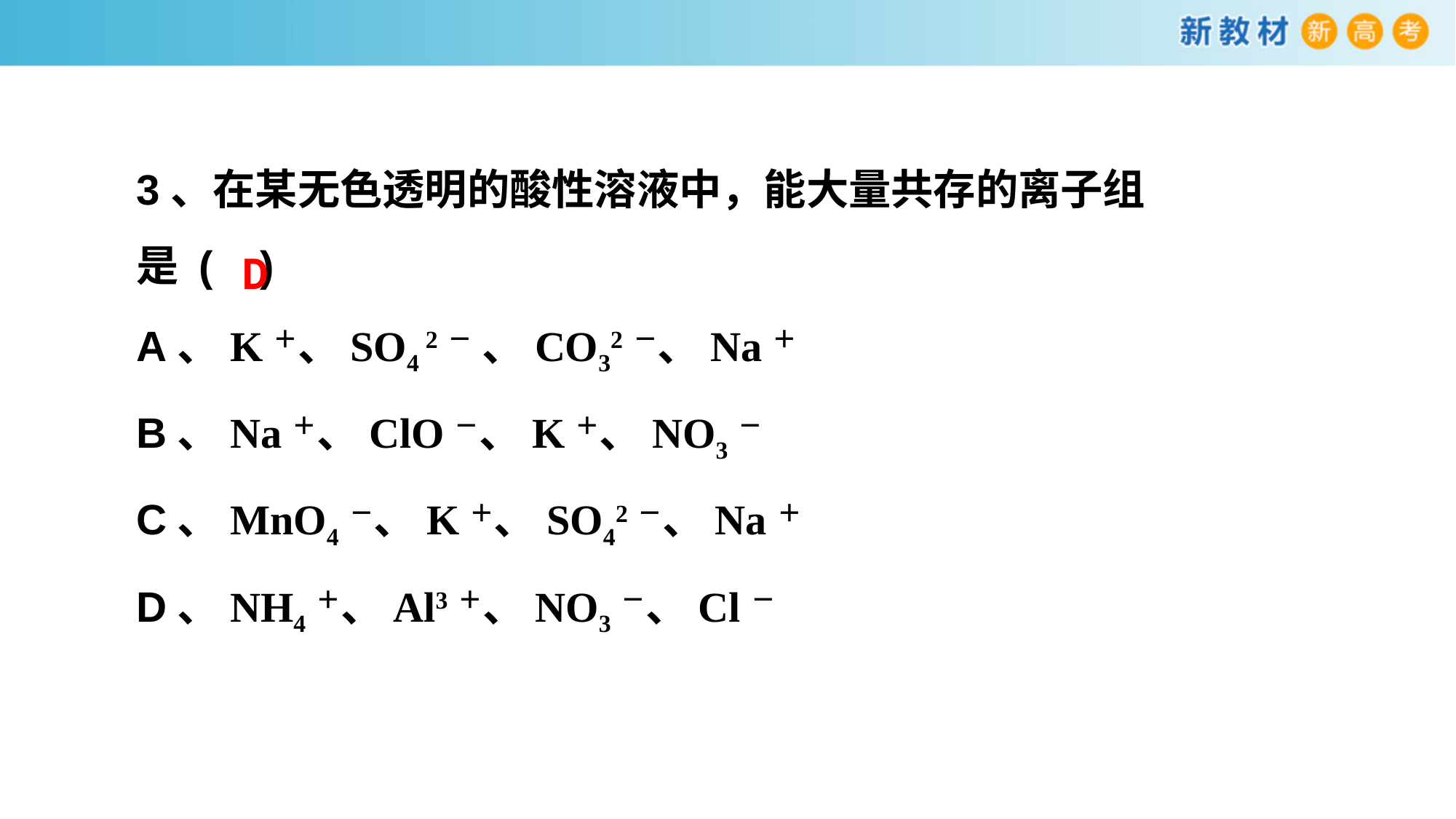

3、在某无色透明的酸性溶液中，能大量共存的离子组
是 (    )
A、K＋、SO4 2－ 、CO32－、Na＋
B、Na＋、ClO－、K＋、NO3－
C、MnO4－、K＋、SO42－、Na＋
D、NH4＋、Al3＋、NO3－、Cl－
D